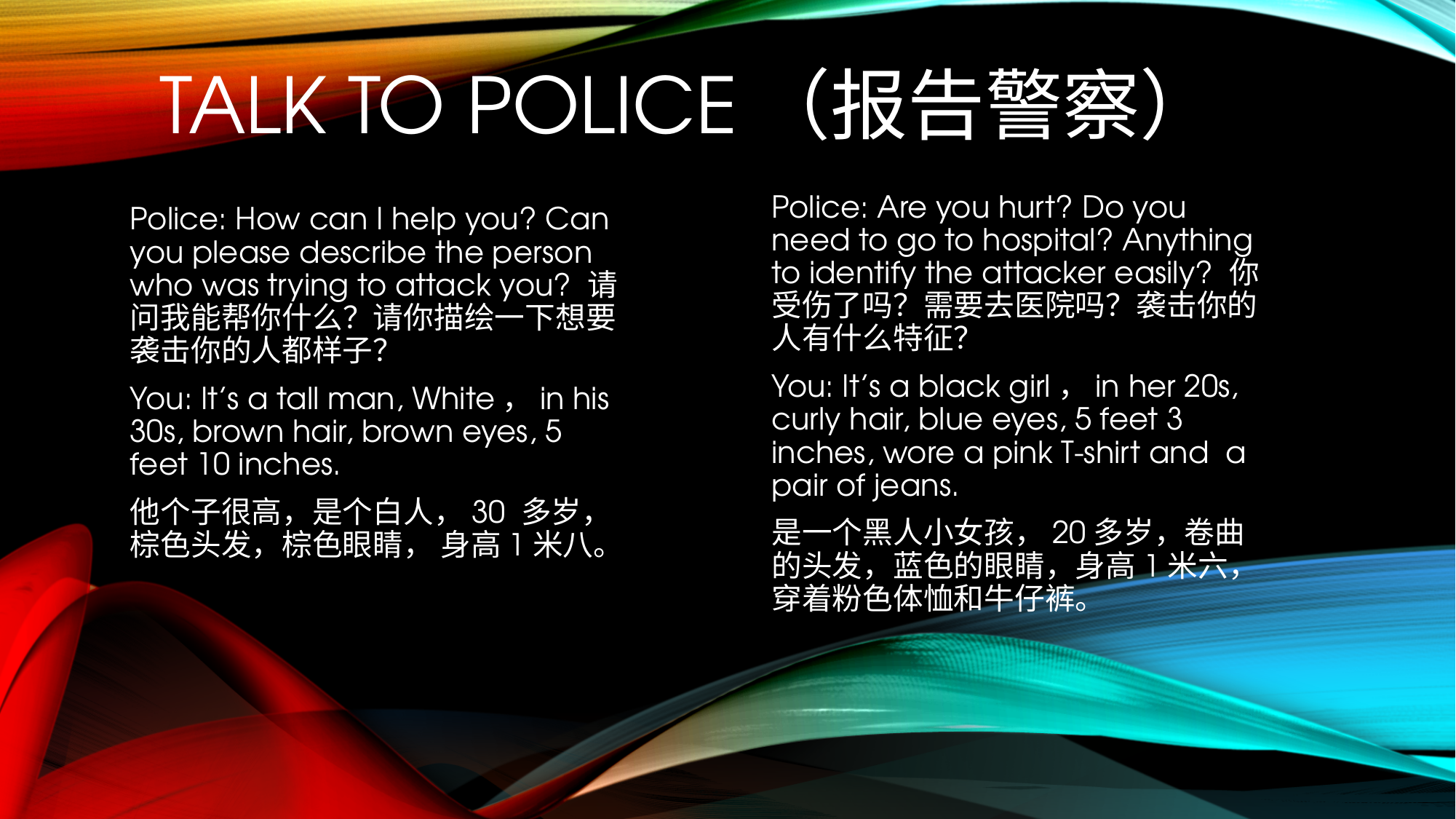

# Talk to police（报告警察）
Police: Are you hurt? Do you need to go to hospital? Anything to identify the attacker easily? 你受伤了吗？需要去医院吗？袭击你的人有什么特征？
You: It’s a black girl，in her 20s, curly hair, blue eyes, 5 feet 3 inches, wore a pink T-shirt and  a pair of jeans.
是一个黑人小女孩，20多岁，卷曲的头发，蓝色的眼睛，身高1米六，穿着粉色体恤和牛仔裤。
Police: How can I help you? Can you please describe the person who was trying to attack you? 请问我能帮你什么？请你描绘一下想要袭击你的人都样子？
You: It’s a tall man, White，in his 30s, brown hair, brown eyes, 5 feet 10 inches.
他个子很高，是个白人，30 多岁，棕色头发，棕色眼睛， 身高1米八。